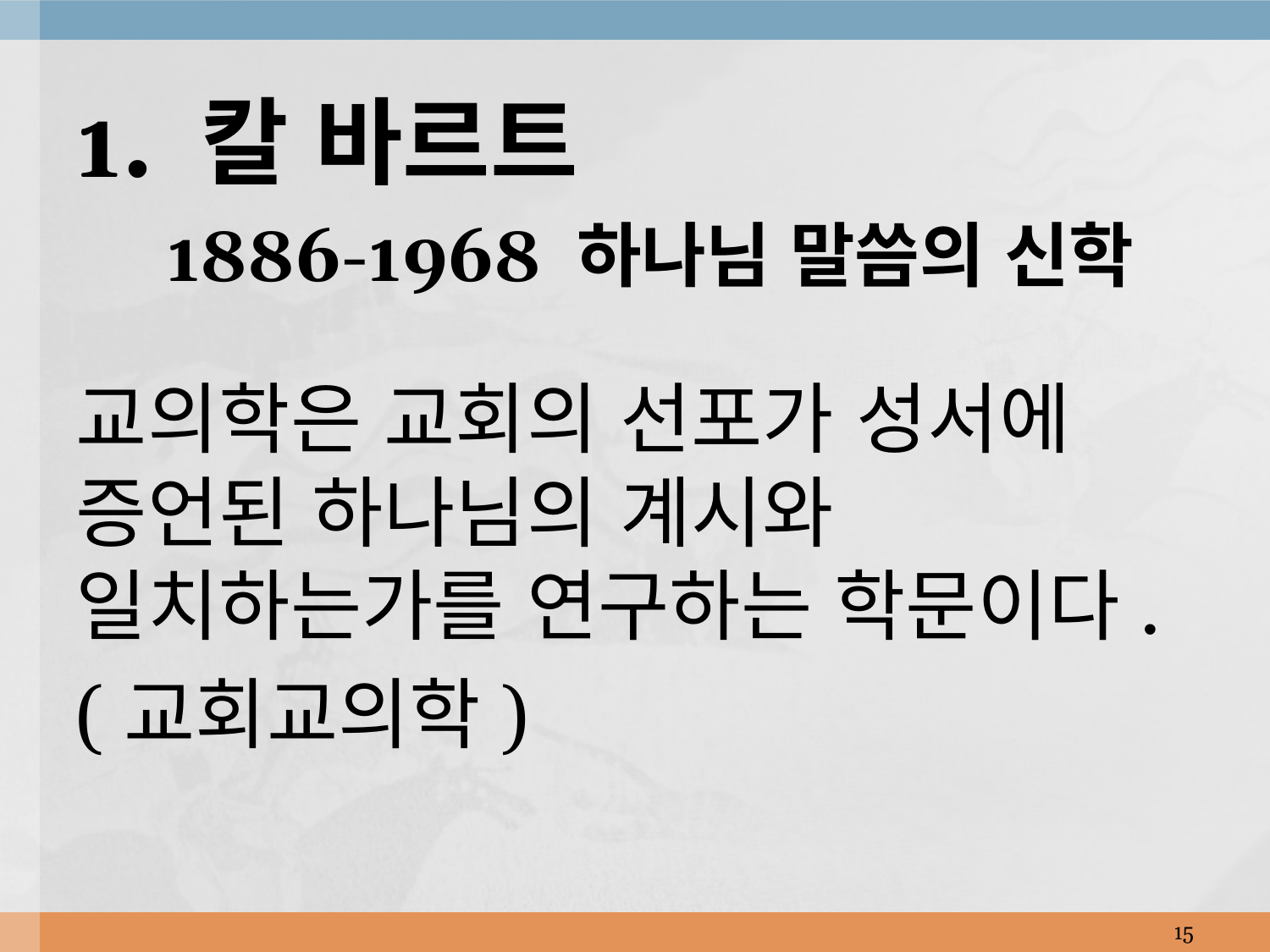

1. 칼 바르트
     1886-1968 하나님 말씀의 신학

교의학은 교회의 선포가 성서에 증언된 하나님의 계시와 일치하는가를 연구하는 학문이다.
(교회교의학)
15